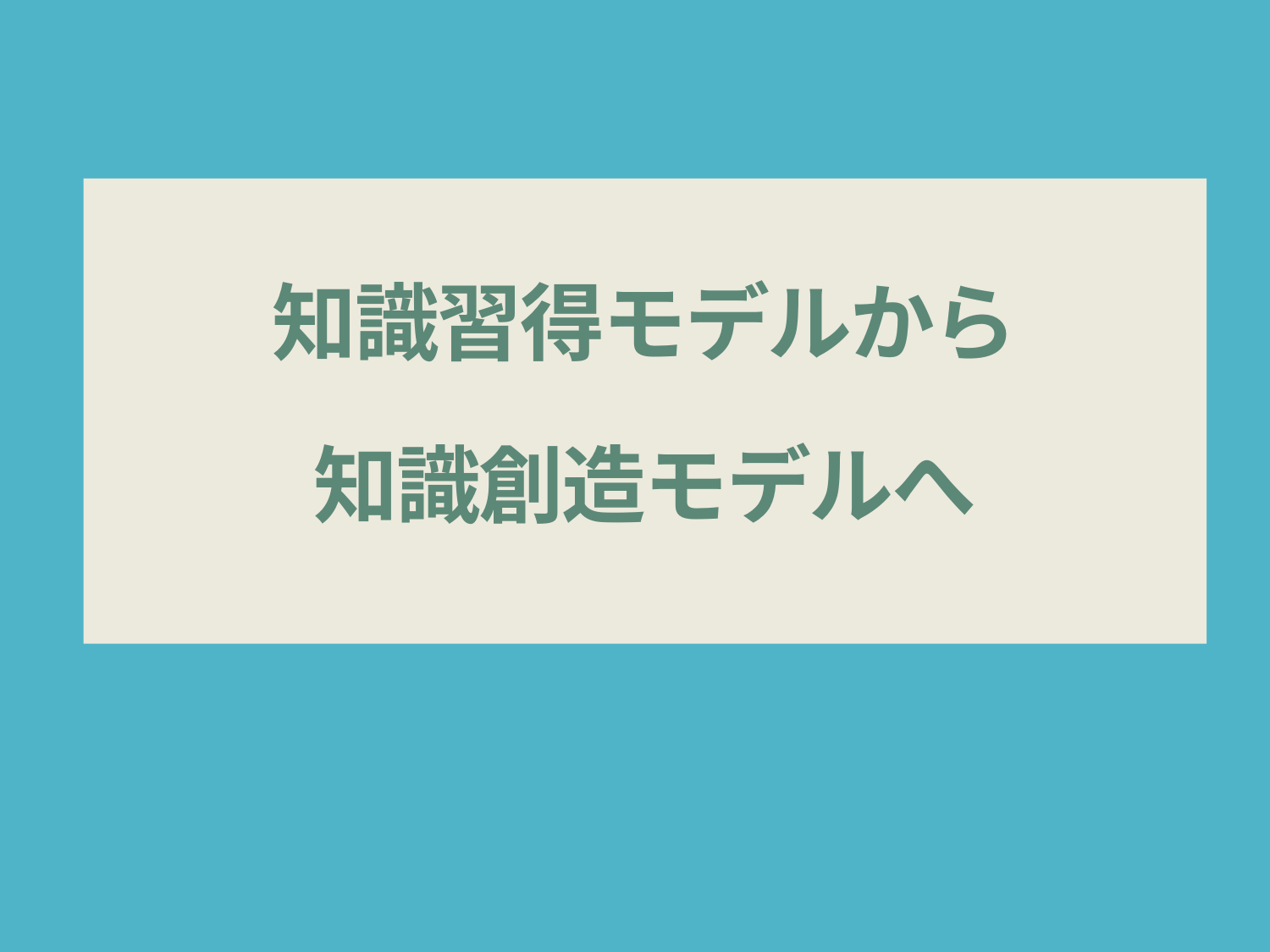

# 知識習得モデルから 知識創造モデルへ
（１）ブルームの教育目標の分類体系を考えよう
（２）深い学びのための発問について考えよう